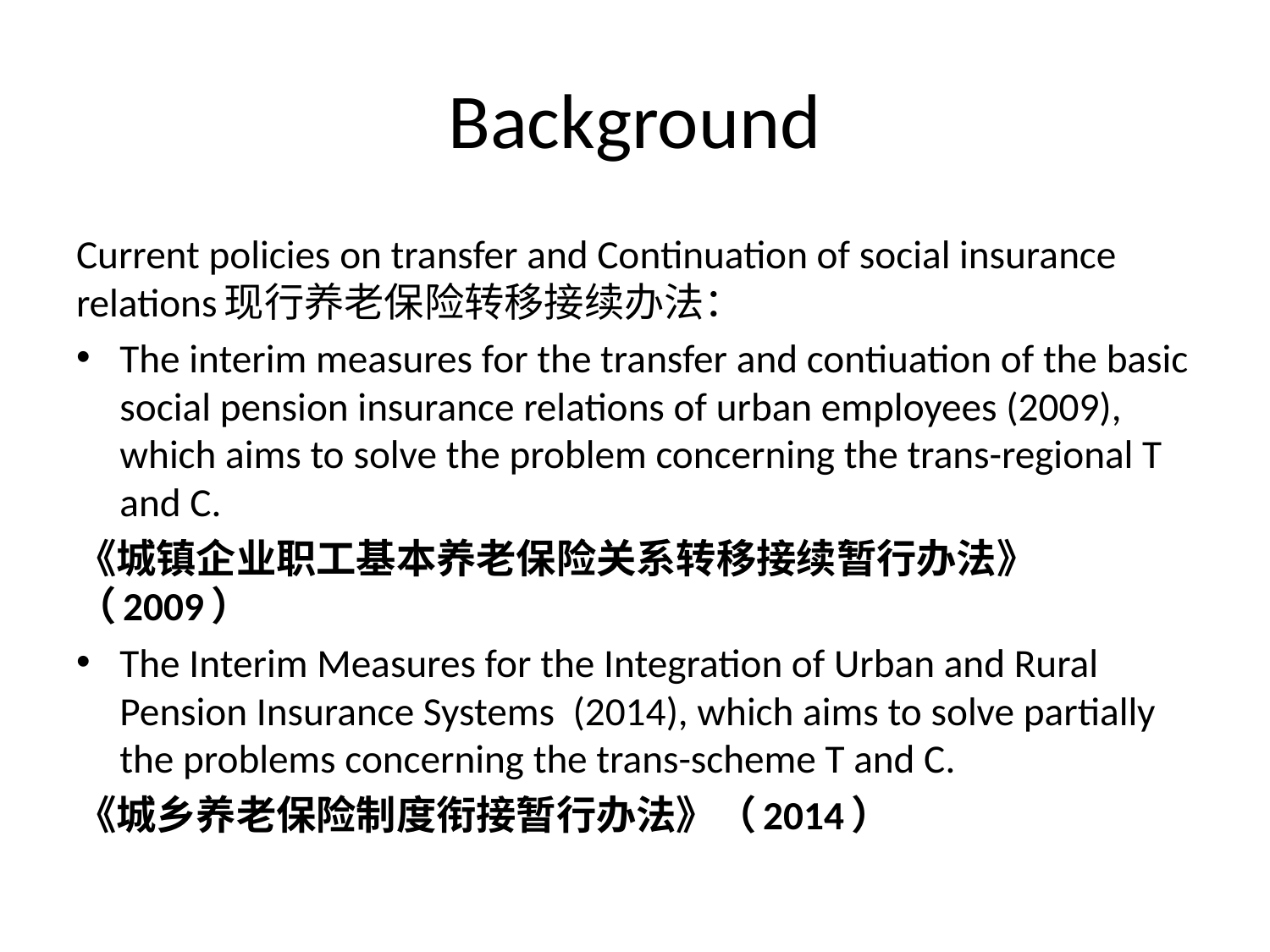

# Background
Current policies on transfer and Continuation of social insurance relations现行养老保险转移接续办法：
The interim measures for the transfer and contiuation of the basic social pension insurance relations of urban employees (2009), which aims to solve the problem concerning the trans-regional T and C.
《城镇企业职工基本养老保险关系转移接续暂行办法》（2009）
The Interim Measures for the Integration of Urban and Rural Pension Insurance Systems  (2014), which aims to solve partially the problems concerning the trans-scheme T and C.
《城乡养老保险制度衔接暂行办法》（2014）